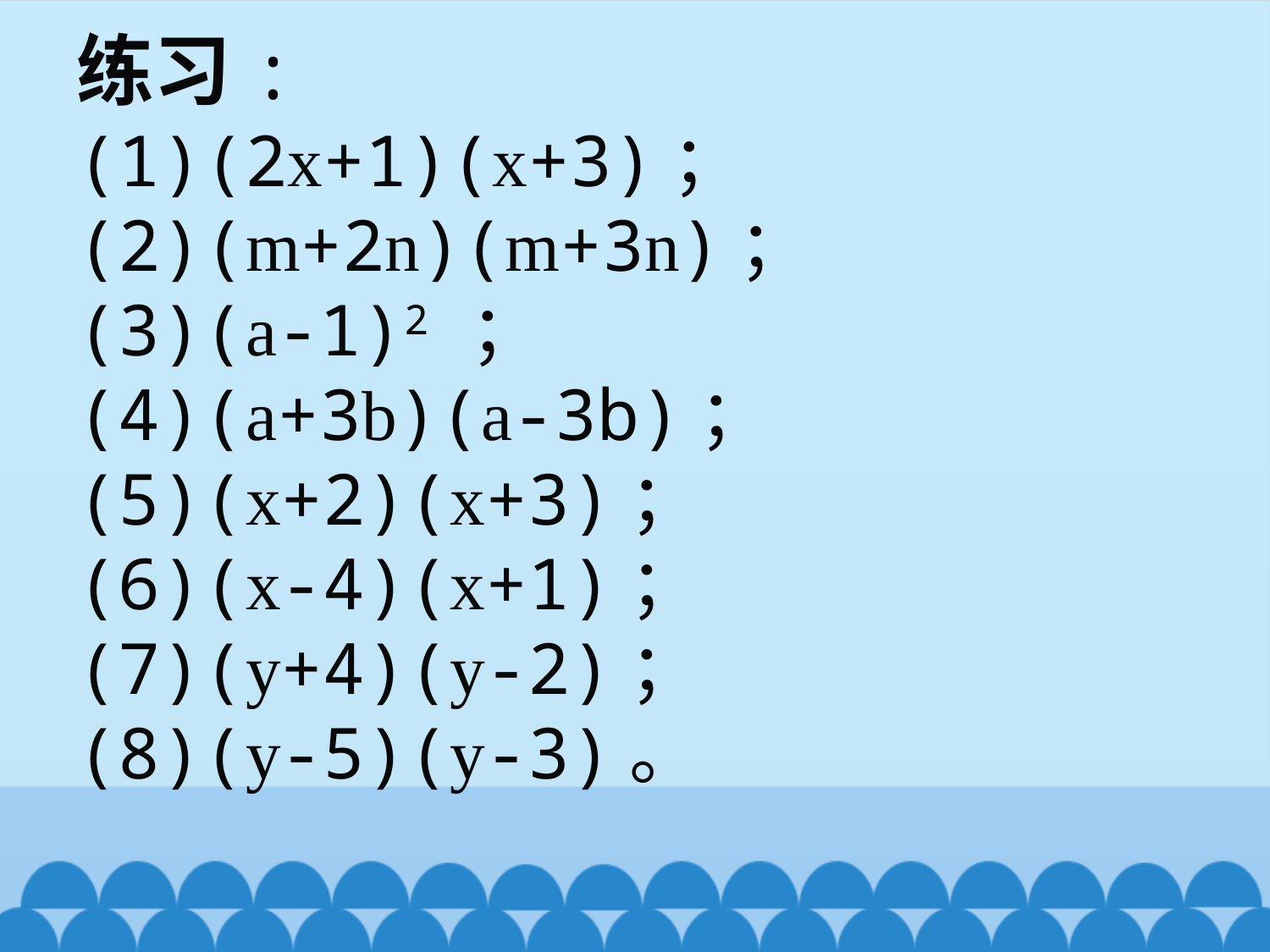

练习:
(2x+1)(x+3)；
(m+2n)(m+3n)；
(3)(a-1)2 ；
(4)(a+3b)(a-3b)；
(5)(x+2)(x+3)；
(6)(x-4)(x+1)；
(7)(y+4)(y-2)；
(8)(y-5)(y-3)。